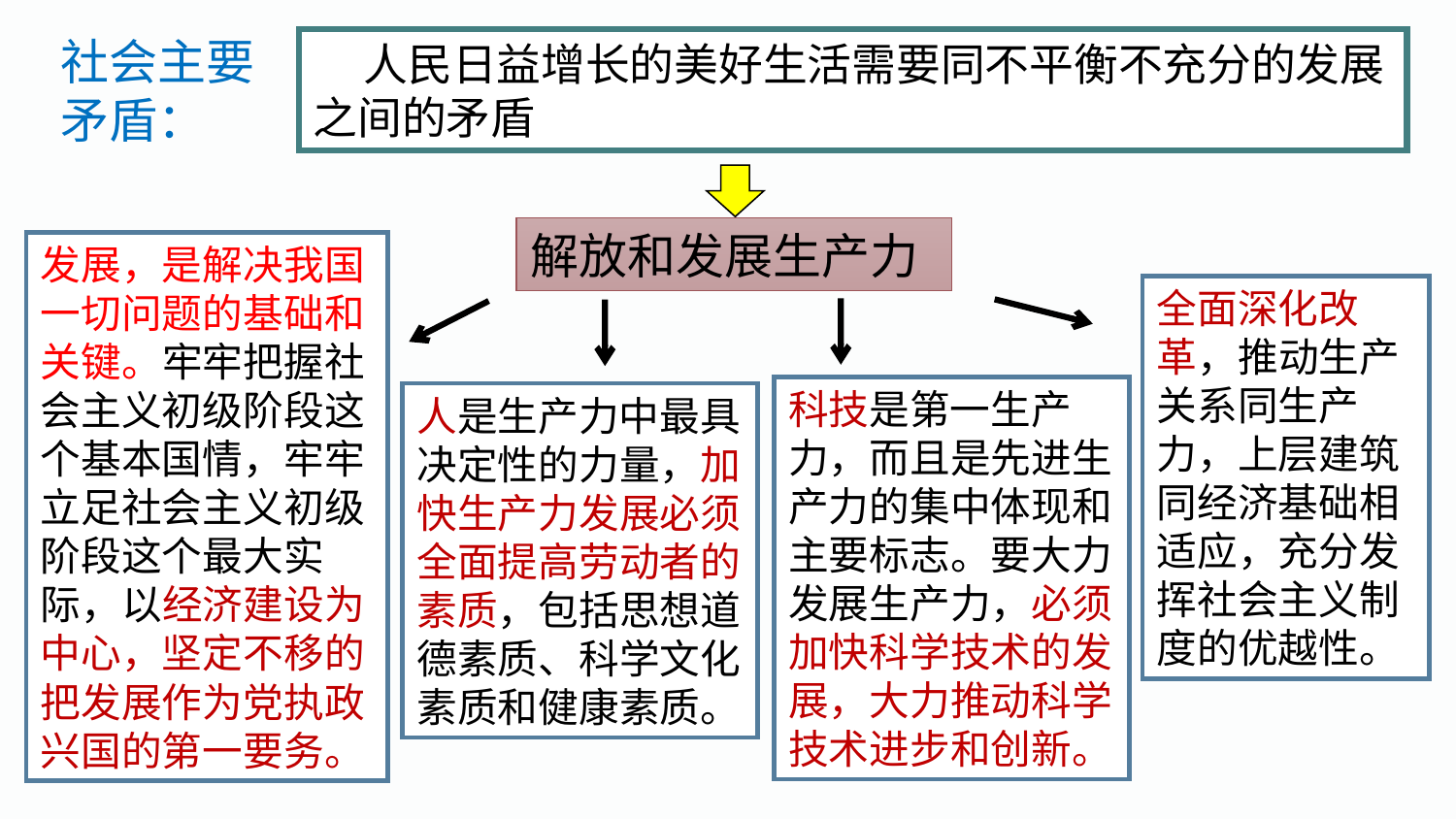

社会主要矛盾：
    人民日益增长的美好生活需要同不平衡不充分的发展之间的矛盾

解放和发展生产力
发展，是解决我国一切问题的基础和关键。牢牢把握社会主义初级阶段这个基本国情，牢牢立足社会主义初级阶段这个最大实际，以经济建设为中心，坚定不移的把发展作为党执政兴国的第一要务。
全面深化改革，推动生产关系同生产力，上层建筑同经济基础相适应，充分发挥社会主义制度的优越性。
科技是第一生产力，而且是先进生产力的集中体现和主要标志。要大力发展生产力，必须加快科学技术的发展，大力推动科学技术进步和创新。
人是生产力中最具决定性的力量，加快生产力发展必须全面提高劳动者的素质，包括思想道德素质、科学文化素质和健康素质。